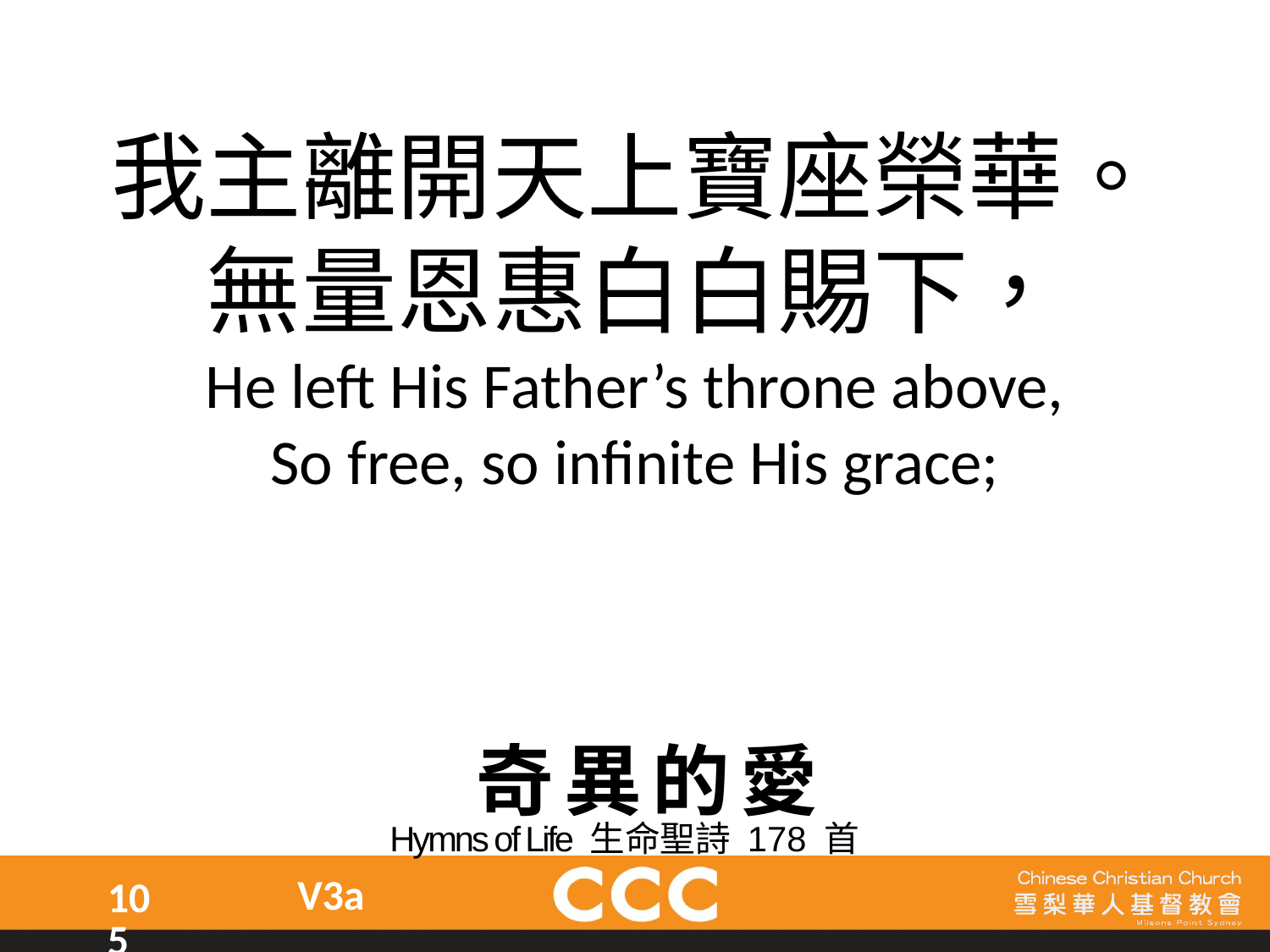

我主離開天上寶座榮華。
無量恩惠白白賜下，
He left His Father’s throne above,
So free, so infinite His grace;
奇異的愛
Hymns of Life 生命聖詩 178 首
V3a
105